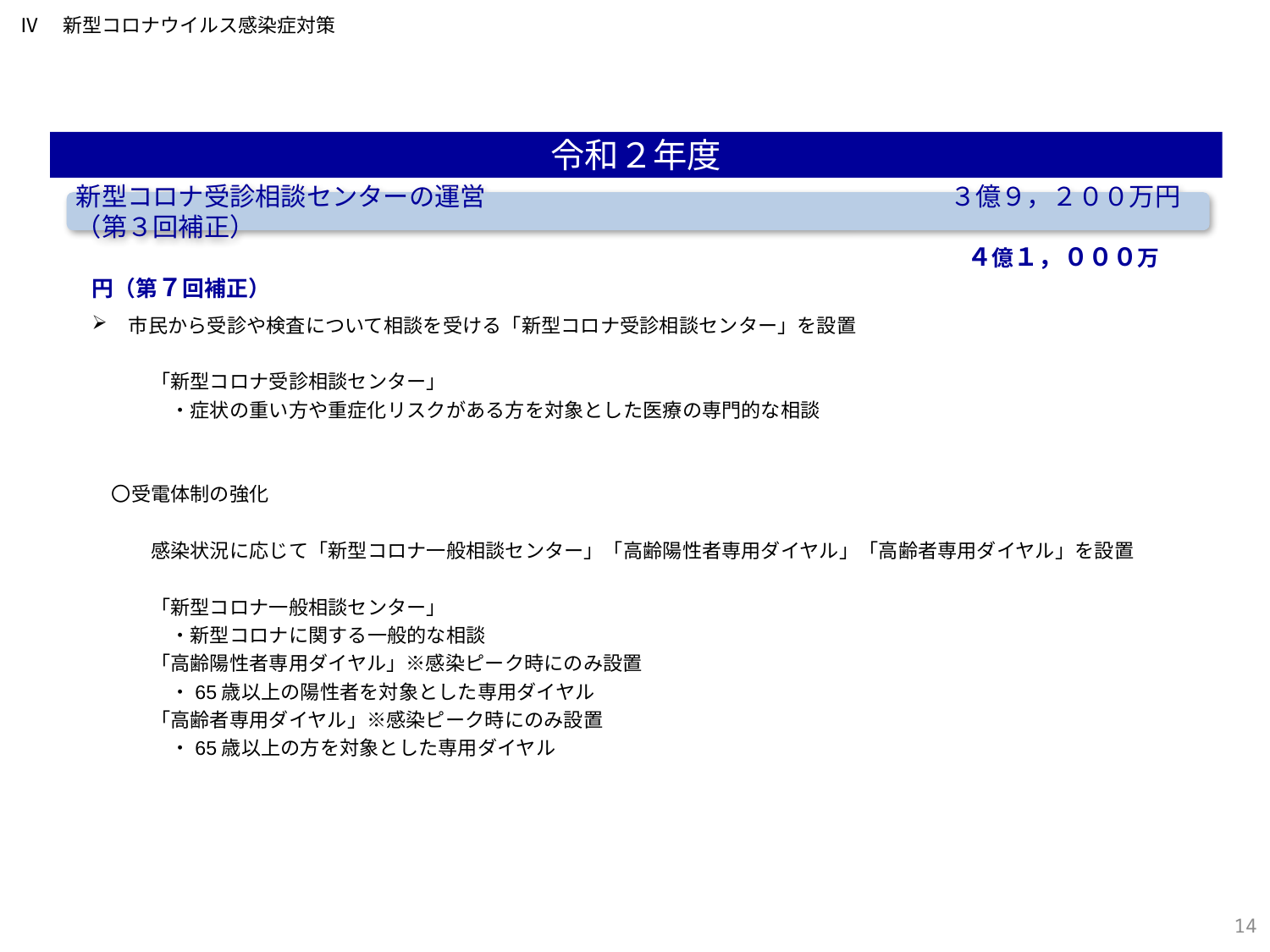

Ⅳ　新型コロナウイルス感染症対策
令和２年度
新型コロナ受診相談センターの運営　　　　　　              　　　　　　　　　３億９，２００万円（第３回補正）
　　　　　　　　　　　　　　　　　　　　　　　 　　　　　　　　　　４億１，０００万円（第７回補正）
市民から受診や検査について相談を受ける「新型コロナ受診相談センター」を設置

　　　「新型コロナ受診相談センター」
　　　　・症状の重い方や重症化リスクがある方を対象とした医療の専門的な相談

　〇受電体制の強化

　　　感染状況に応じて「新型コロナ一般相談センター」「高齢陽性者専用ダイヤル」「高齢者専用ダイヤル」を設置

　　　「新型コロナ一般相談センター」
　　　　・新型コロナに関する一般的な相談
　　　「高齢陽性者専用ダイヤル」※感染ピーク時にのみ設置
　　　　・65歳以上の陽性者を対象とした専用ダイヤル
　　　「高齢者専用ダイヤル」※感染ピーク時にのみ設置
　　　　・65歳以上の方を対象とした専用ダイヤル

14